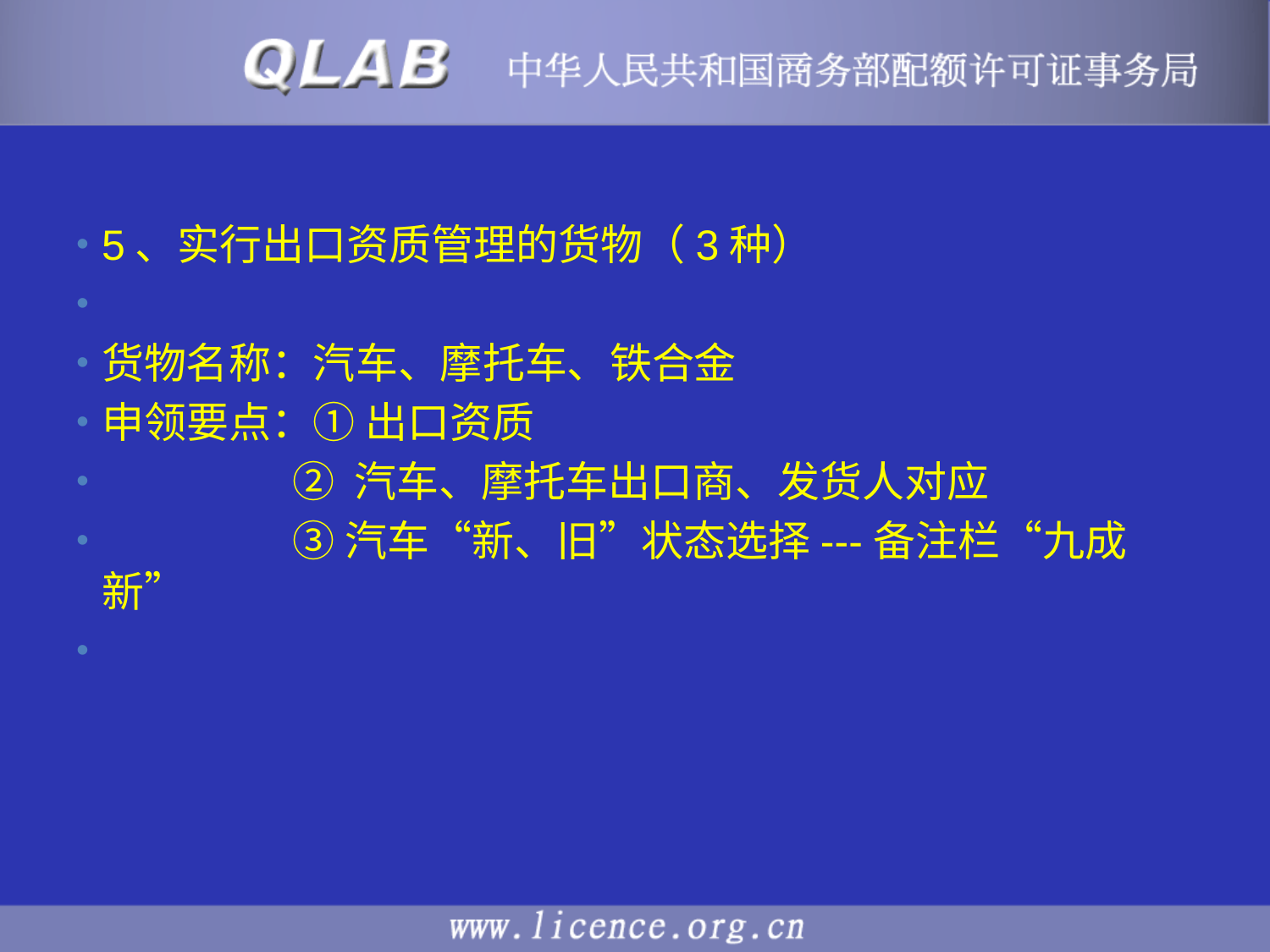

#
5、实行出口资质管理的货物（3种）

货物名称：汽车、摩托车、铁合金
申领要点：① 出口资质
                    ② 汽车、摩托车出口商、发货人对应
                    ③汽车“新、旧”状态选择---备注栏“九成新”